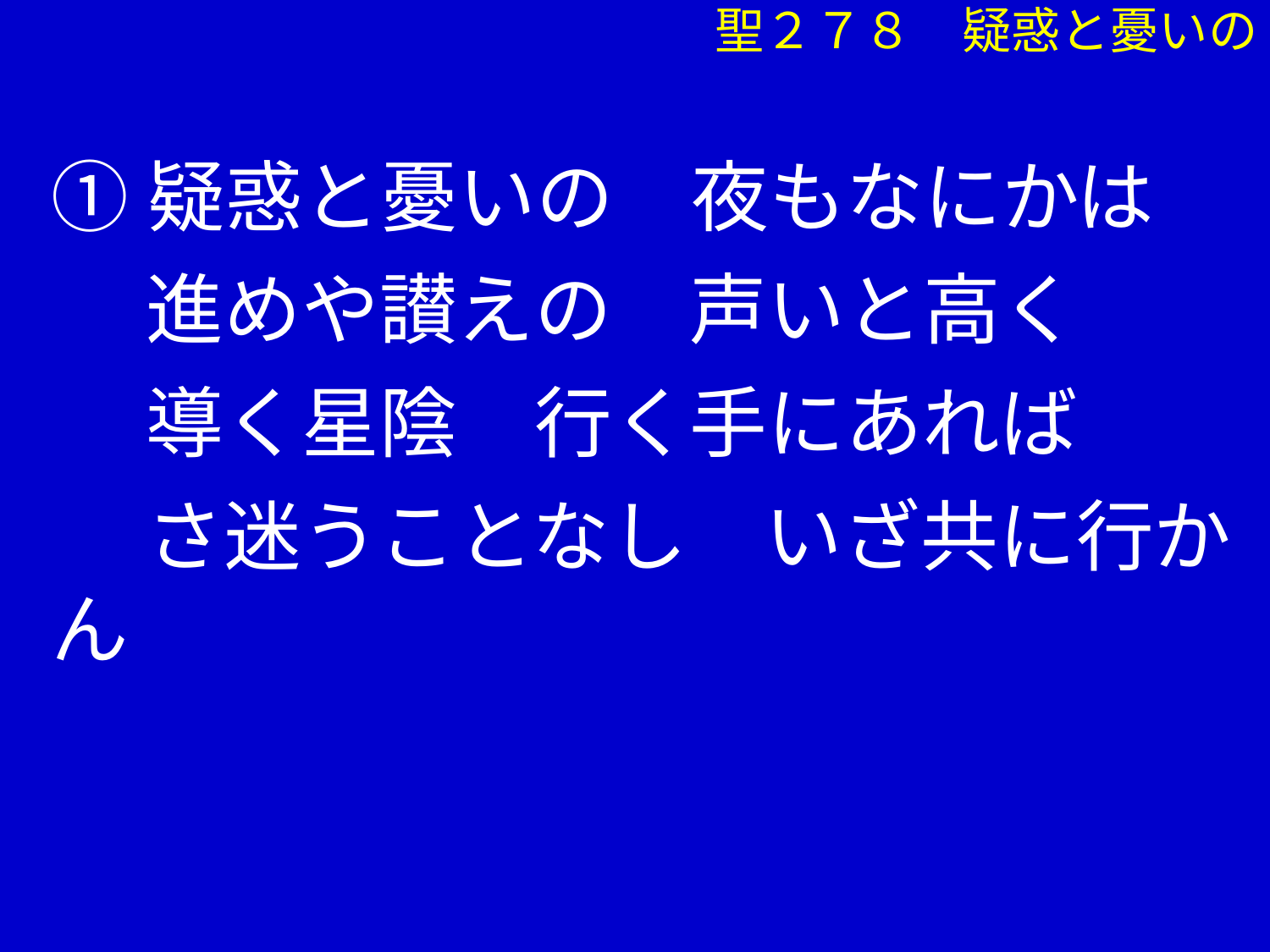

聖２７８　疑惑と憂いの
①疑惑と憂いの　夜もなにかは
　 進めや讃えの　声いと高く
　 導く星陰　行く手にあれば
　 さ迷うことなし　いざ共に行かん